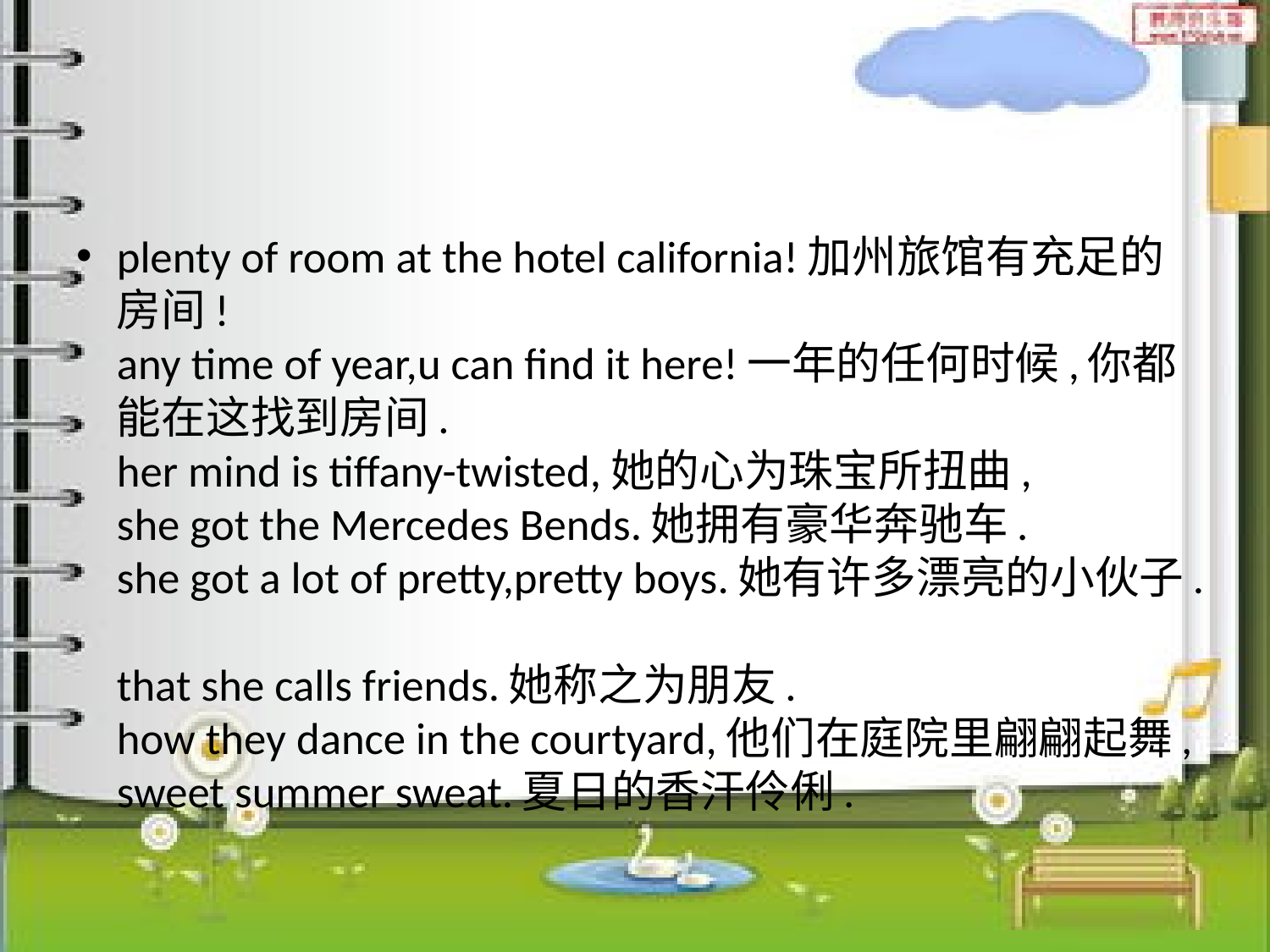

plenty of room at the hotel california!加州旅馆有充足的房间!
any time of year,u can find it here!一年的任何时候,你都能在这找到房间.
her mind is tiffany-twisted,她的心为珠宝所扭曲,
she got the Mercedes Bends.她拥有豪华奔驰车.
she got a lot of pretty,pretty boys.她有许多漂亮的小伙子.
that she calls friends.她称之为朋友.
how they dance in the courtyard,他们在庭院里翩翩起舞,
sweet summer sweat.夏日的香汗伶俐.